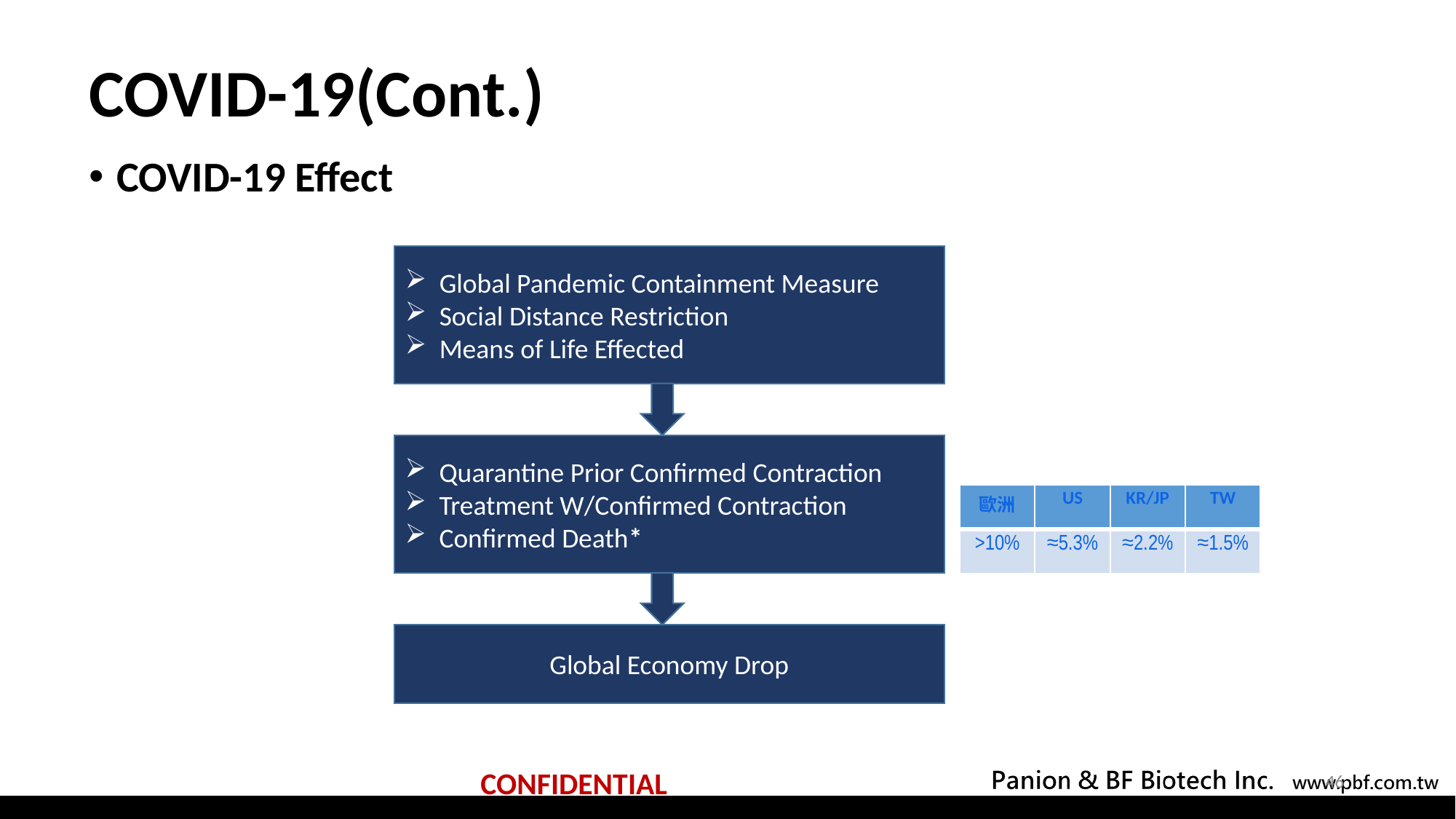

# COVID-19(Cont.)
COVID-19 Effect
Global Pandemic Containment Measure
Social Distance Restriction
Means of Life Effected

Quarantine Prior Confirmed Contraction
Treatment W/Confirmed Contraction
Confirmed Death*
| 歐洲 | US | KR/JP | TW |
| --- | --- | --- | --- |
| >10% | ≈5.3% | ≈2.2% | ≈1.5% |

Global Economy Drop
46
CONFIDENTIAL